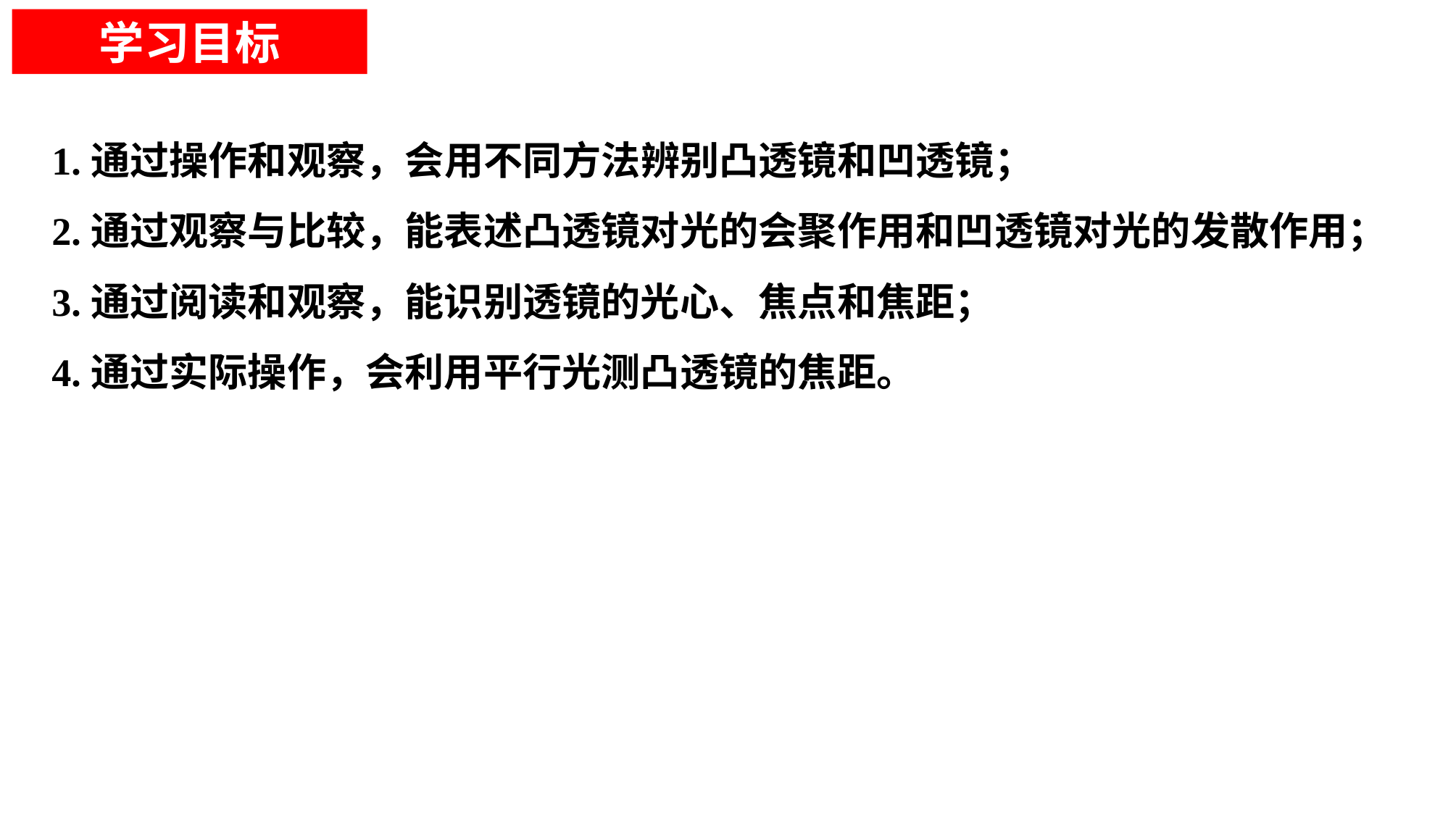

学习目标
1.通过操作和观察，会用不同方法辨别凸透镜和凹透镜；
2.通过观察与比较，能表述凸透镜对光的会聚作用和凹透镜对光的发散作用；
3.通过阅读和观察，能识别透镜的光心、焦点和焦距；
4.通过实际操作，会利用平行光测凸透镜的焦距。